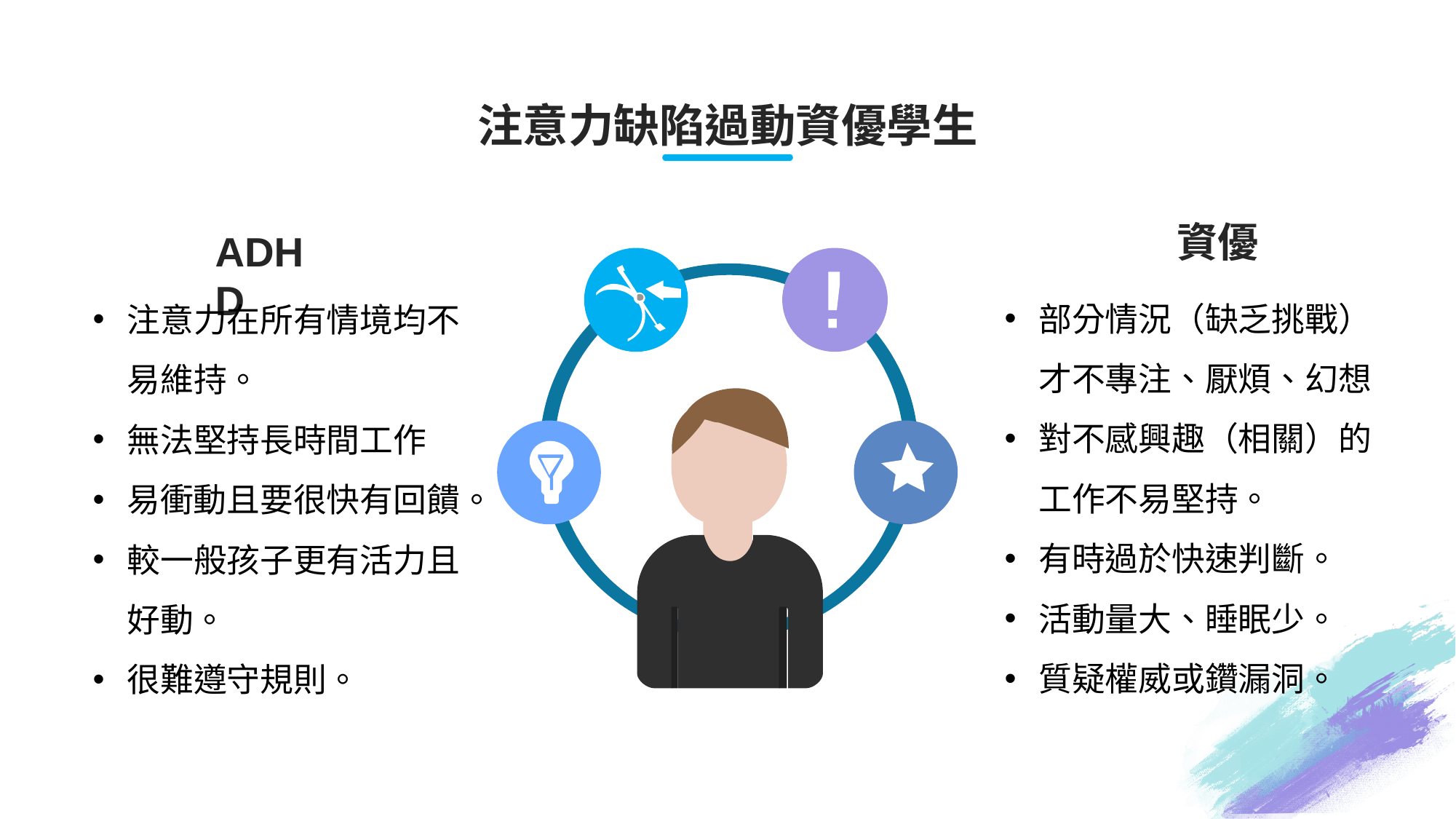

注意力缺陷過動資優學生

資優
ADHD

部分情況（缺乏挑戰）才不專注、厭煩、幻想
對不感興趣（相關）的工作不易堅持。
有時過於快速判斷。
活動量大、睡眠少。
質疑權威或鑽漏洞。
注意力在所有情境均不易維持。
無法堅持長時間工作
易衝動且要很快有回饋。
較一般孩子更有活力且好動。
很難遵守規則。